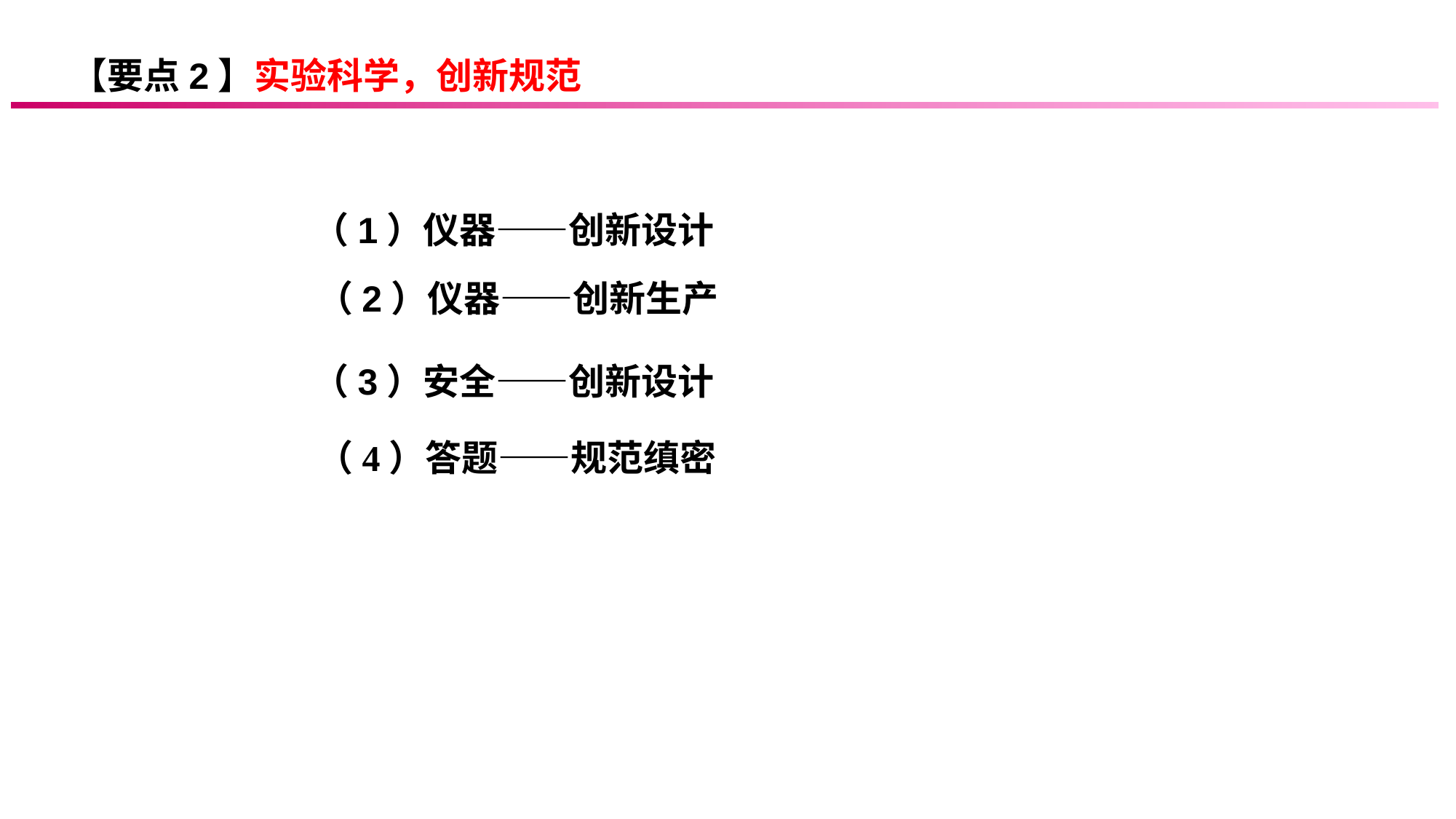

【要点2】实验科学，创新规范
`
（1）仪器——创新设计
（2）仪器——创新生产
（3）安全——创新设计
（4）答题——规范缜密
171